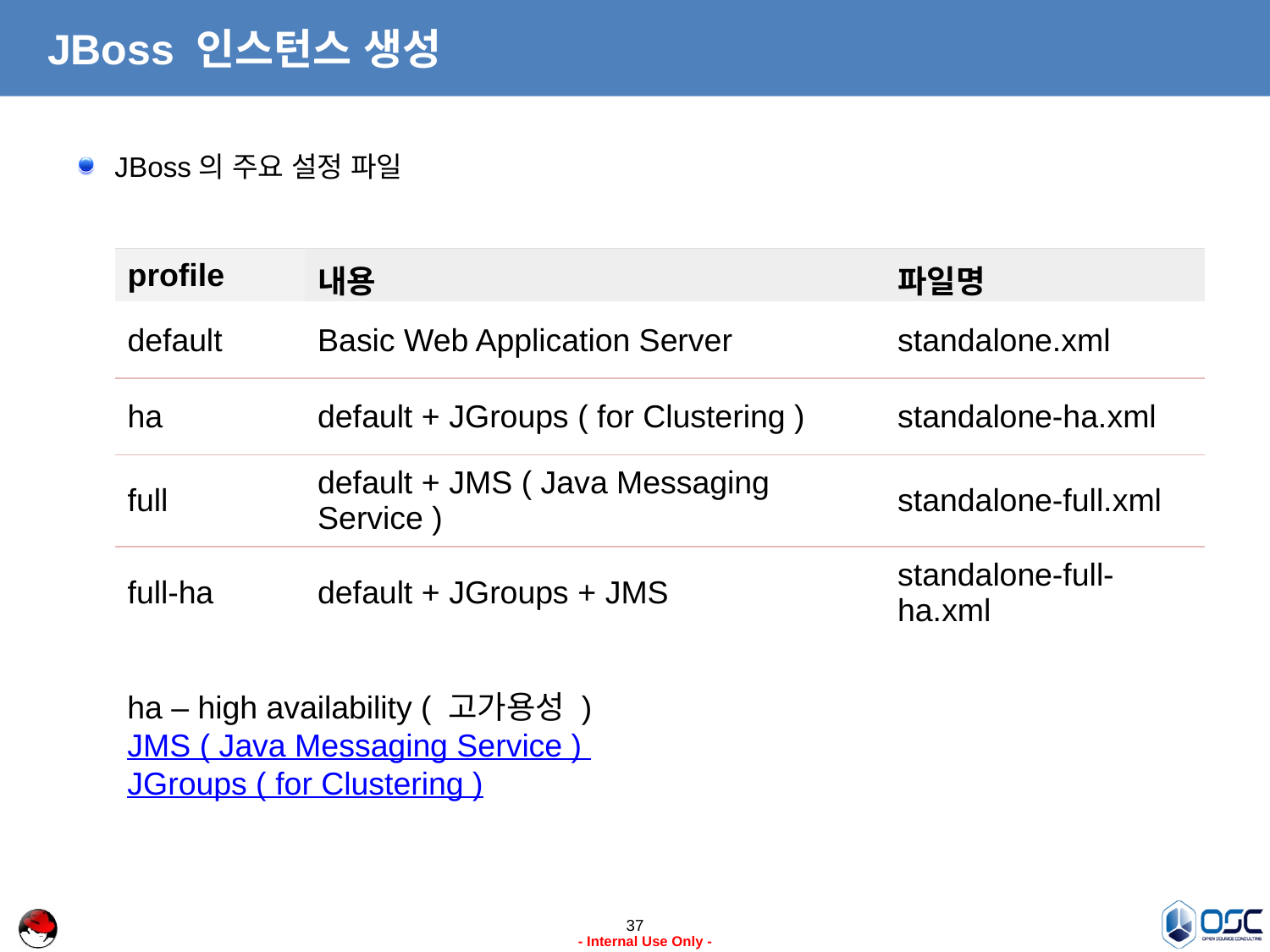

# JBoss 인스턴스 생성
JBoss의 주요 설정 파일
| profile | 내용 | 파일명 |
| --- | --- | --- |
| default | Basic Web Application Server | standalone.xml |
| ha | default + JGroups ( for Clustering ) | standalone-ha.xml |
| full | default + JMS ( Java Messaging Service ) | standalone-full.xml |
| full-ha | default + JGroups + JMS | standalone-full-ha.xml |
ha – high availability ( 고가용성 )
JMS ( Java Messaging Service ) 
JGroups ( for Clustering )